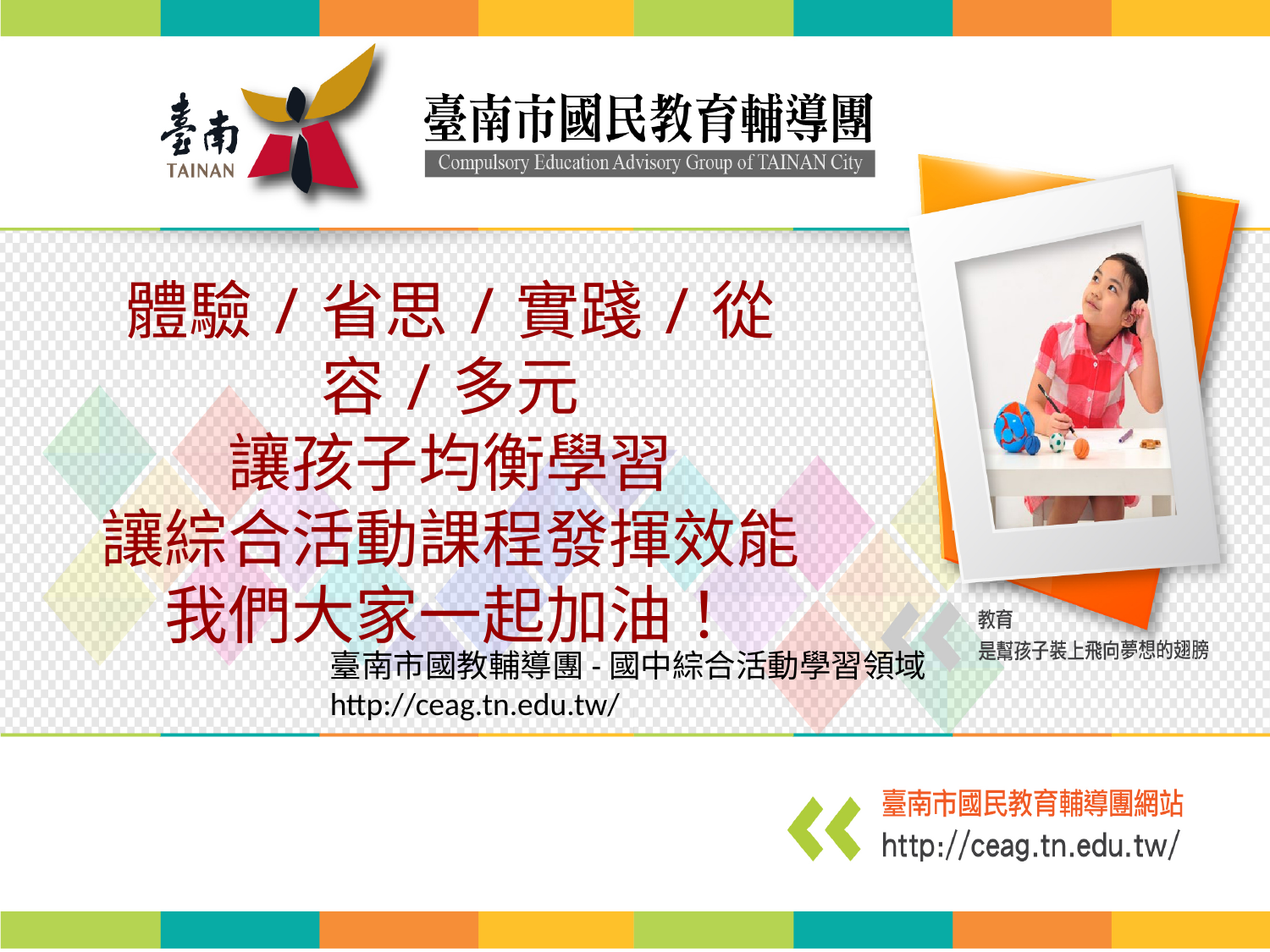

體驗/省思/實踐/從容/多元
讓孩子均衡學習
讓綜合活動課程發揮效能
我們大家一起加油！
臺南市國教輔導團-國中綜合活動學習領域
http://ceag.tn.edu.tw/